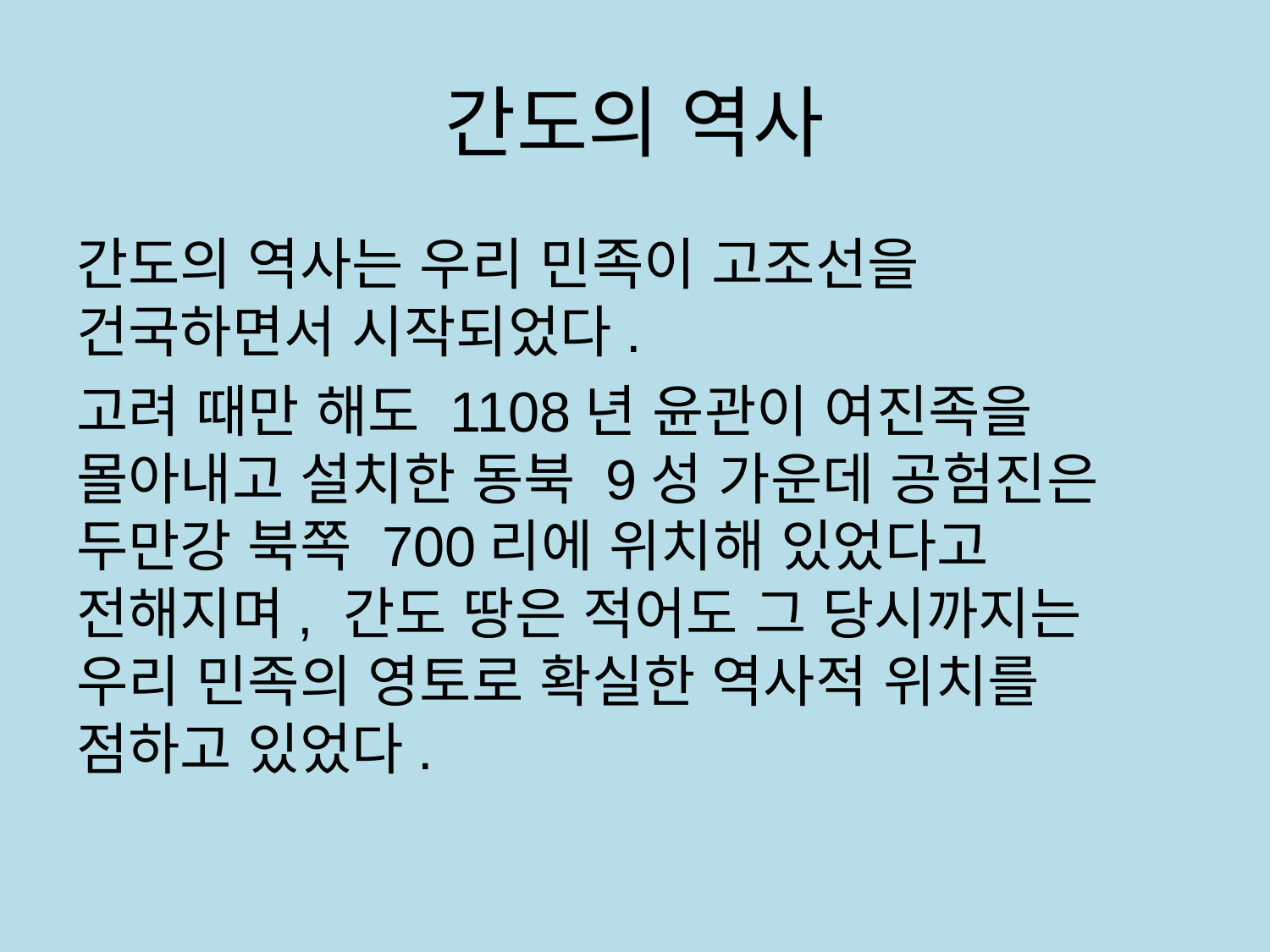

# 간도의 역사
간도의 역사는 우리 민족이 고조선을 건국하면서 시작되었다.
고려 때만 해도 1108년 윤관이 여진족을 몰아내고 설치한 동북 9성 가운데 공험진은 두만강 북쪽 700리에 위치해 있었다고 전해지며, 간도 땅은 적어도 그 당시까지는 우리 민족의 영토로 확실한 역사적 위치를 점하고 있었다.